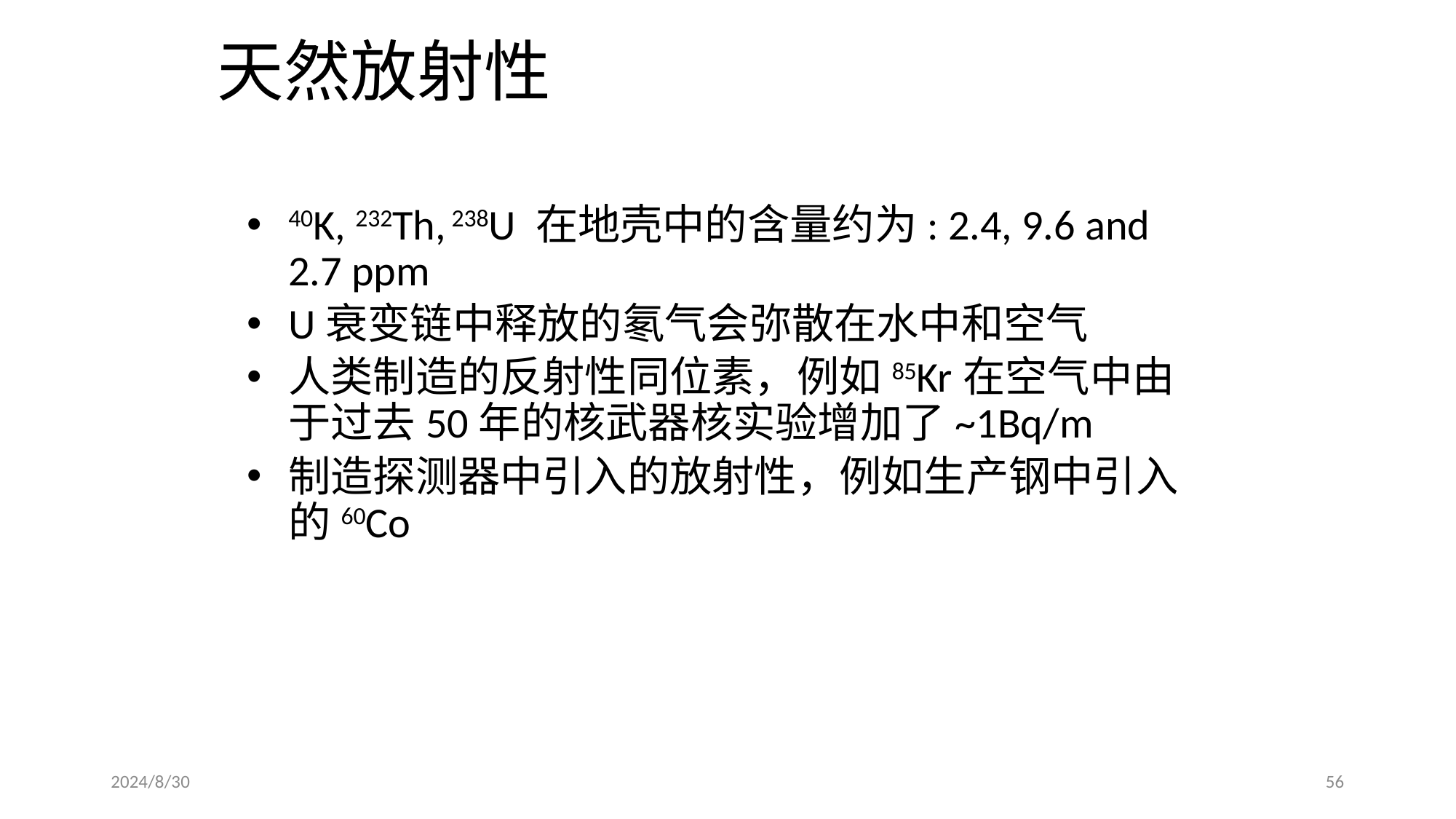

# 天然放射性
40K, 232Th, 238U 在地壳中的含量约为: 2.4, 9.6 and 2.7 ppm
U衰变链中释放的氡气会弥散在水中和空气
人类制造的反射性同位素，例如85Kr在空气中由于过去50年的核武器核实验增加了~1Bq/m
制造探测器中引入的放射性，例如生产钢中引入的60Co
2024/8/30
56